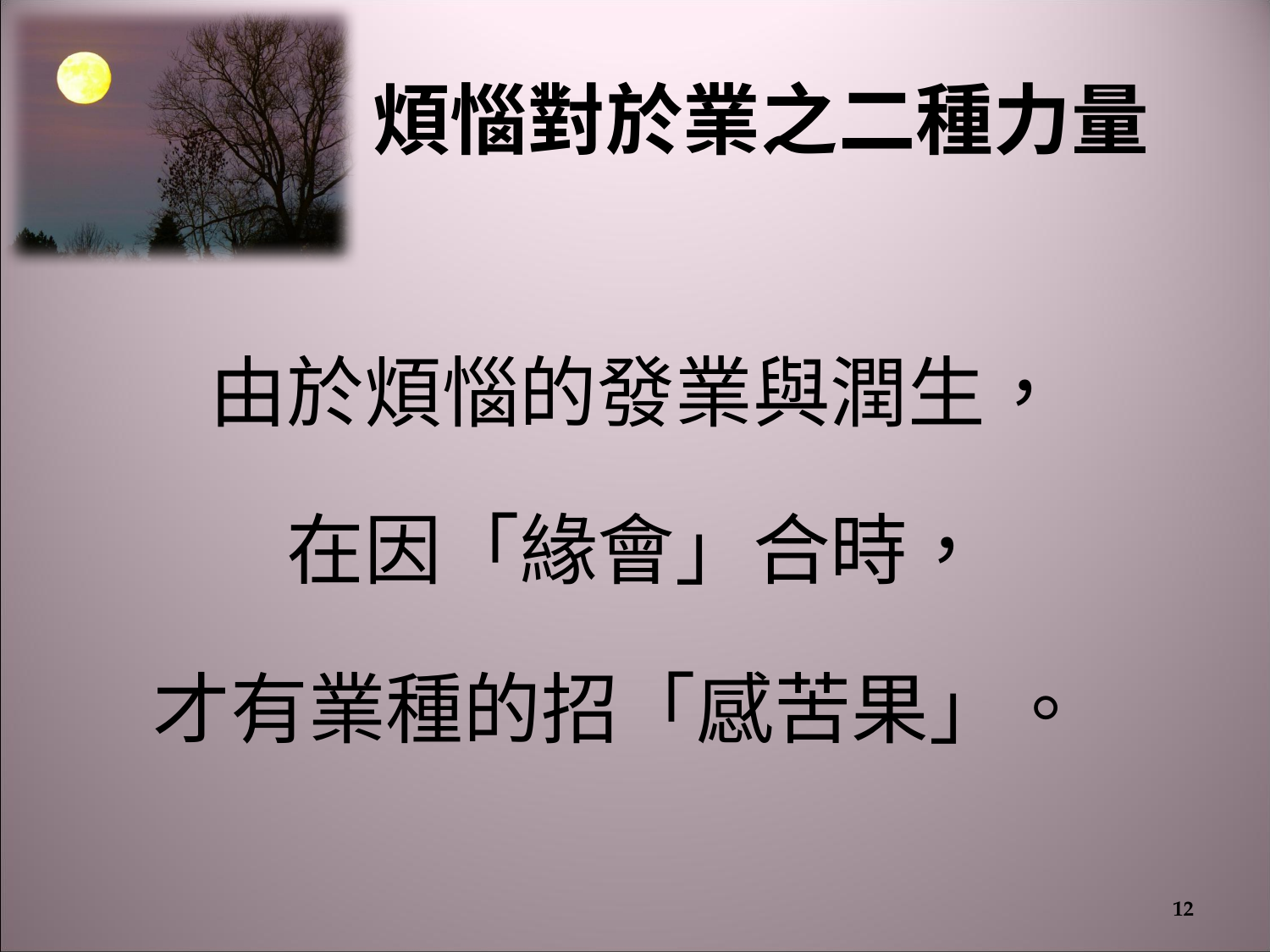

# 煩惱對於業之二種力量
由於煩惱的發業與潤生，
在因「緣會」合時，
才有業種的招「感苦果」。
12